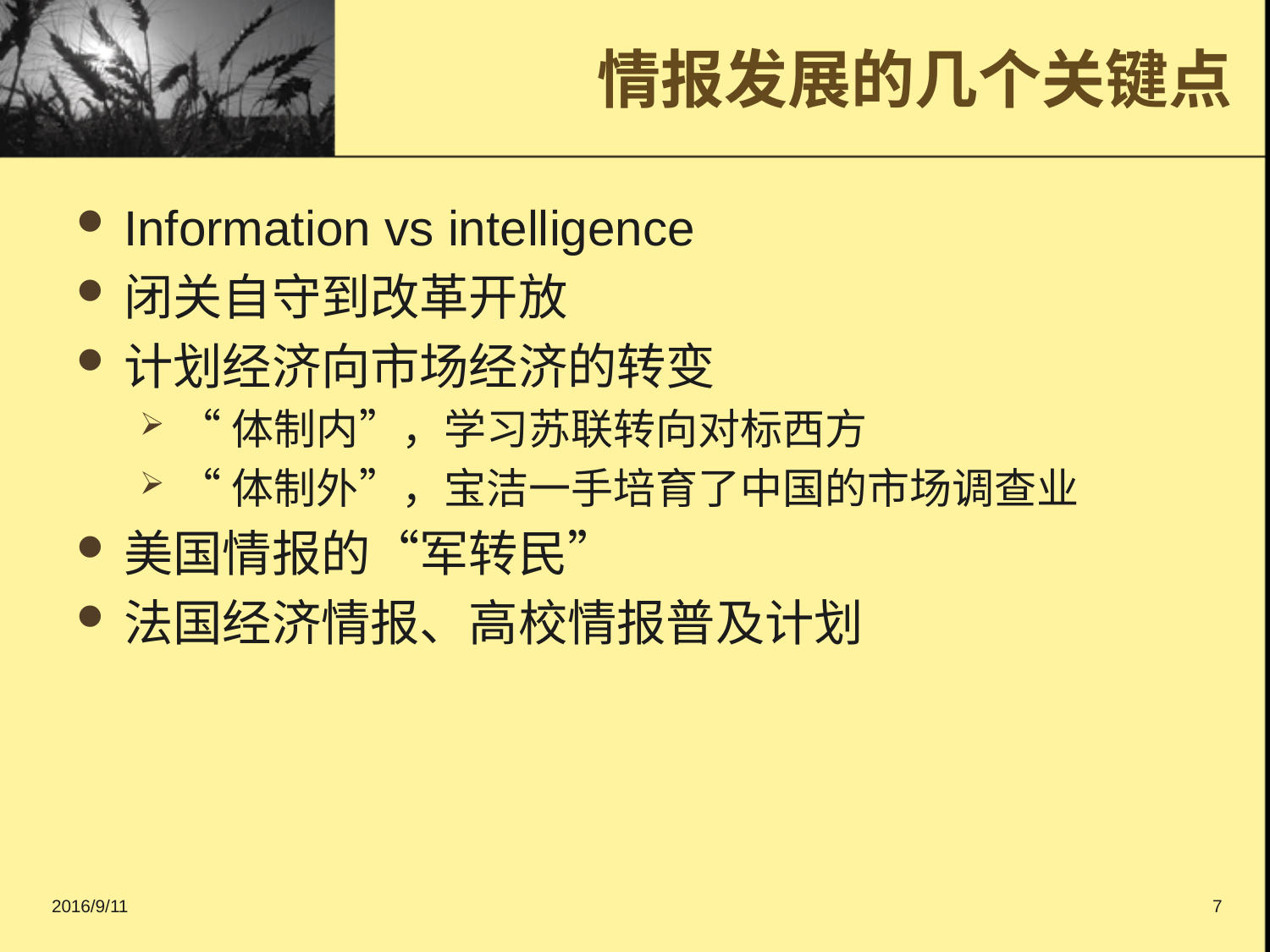

# 情报发展的几个关键点
Information vs intelligence
闭关自守到改革开放
计划经济向市场经济的转变
“体制内”，学习苏联转向对标西方
“体制外”，宝洁一手培育了中国的市场调查业
美国情报的“军转民”
法国经济情报、高校情报普及计划
2016/9/11
7